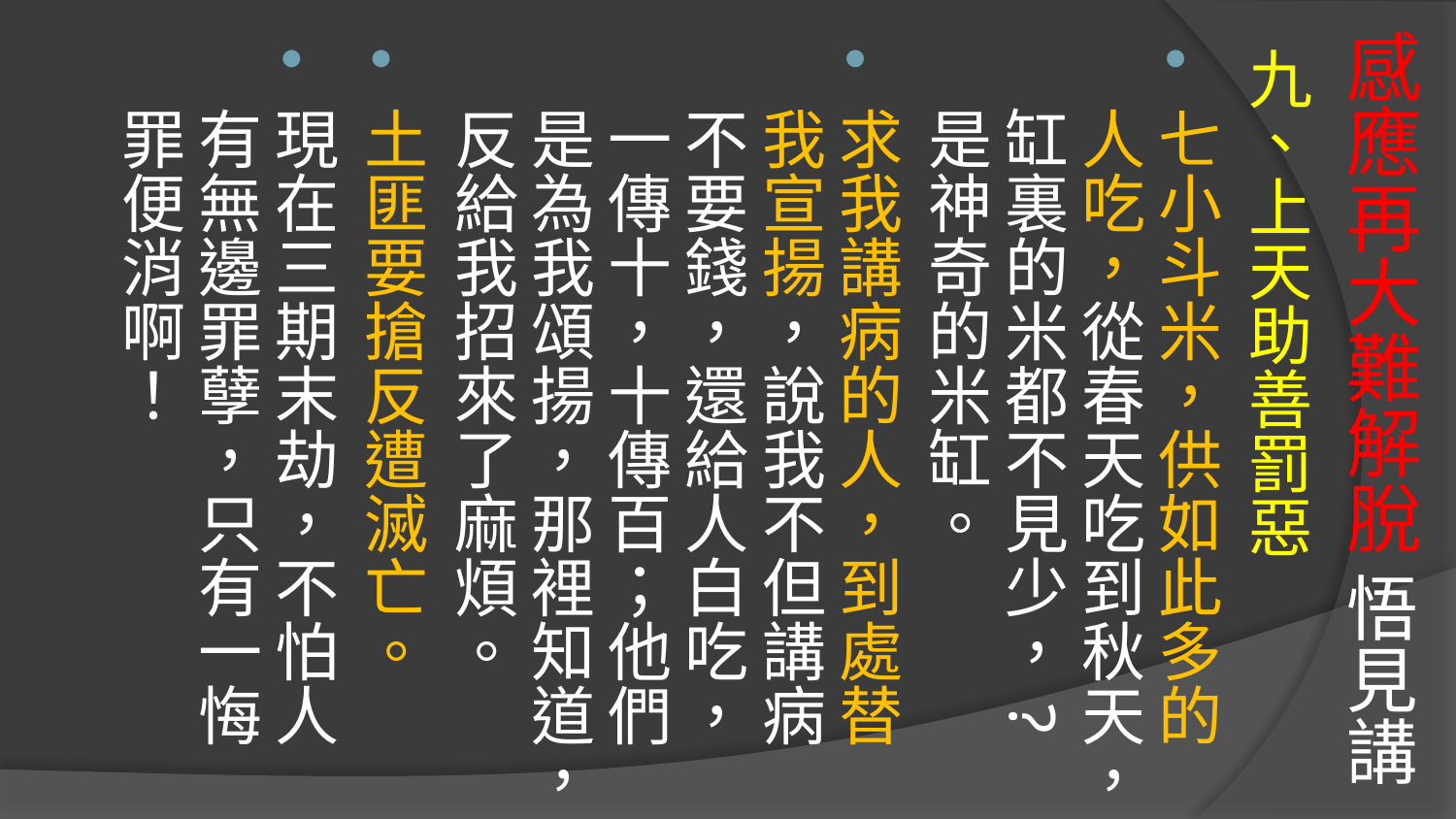

# 感應再大難解脫 悟見講
九、上天助善罰惡
七小斗米，供如此多的人吃，從春天吃到秋天，缸裏的米都不見少，?是神奇的米缸。
求我講病的人，到處替我宣揚，說我不但講病不要錢，還給人白吃，一傳十，十傳百；他們是為我頌揚，那裡知道，反給我招來了麻煩。
土匪要搶反遭滅亡。
現在三期末劫，不怕人有無邊罪孽，只有一悔罪便消啊！